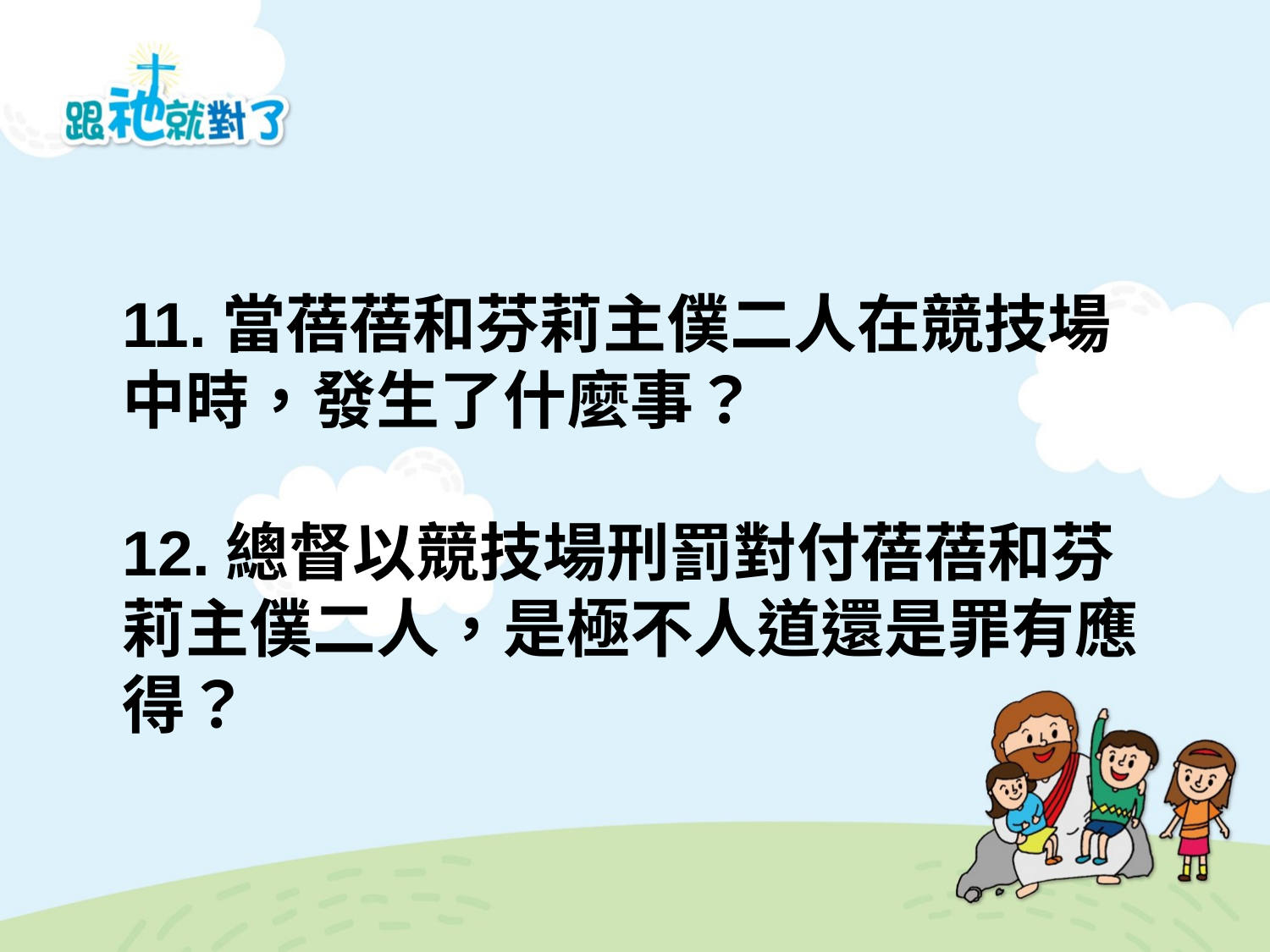

11.當蓓蓓和芬莉主僕二人在競技場中時，發生了什麼事？

12.總督以競技場刑罰對付蓓蓓和芬莉主僕二人，是極不人道還是罪有應得？